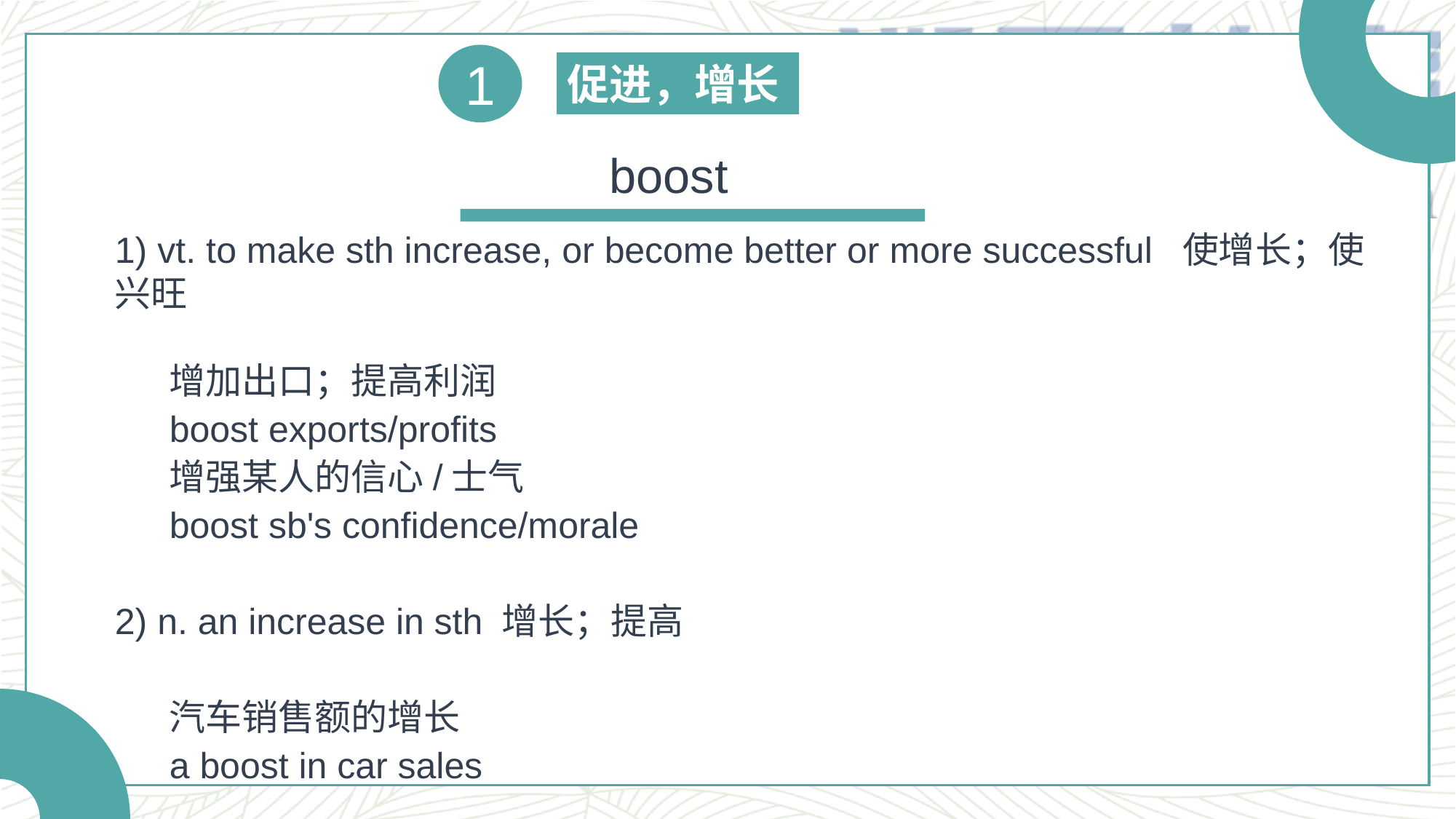

1
促进，增长
boost

1) vt. to make sth increase, or become better or more successful  使增长；使兴旺

增加出口；提高利润
boost exports/profits
增强某人的信心/士气
boost sb's confidence/morale

2) n. an increase in sth 增长；提高

汽车销售额的增长
a boost in car sales